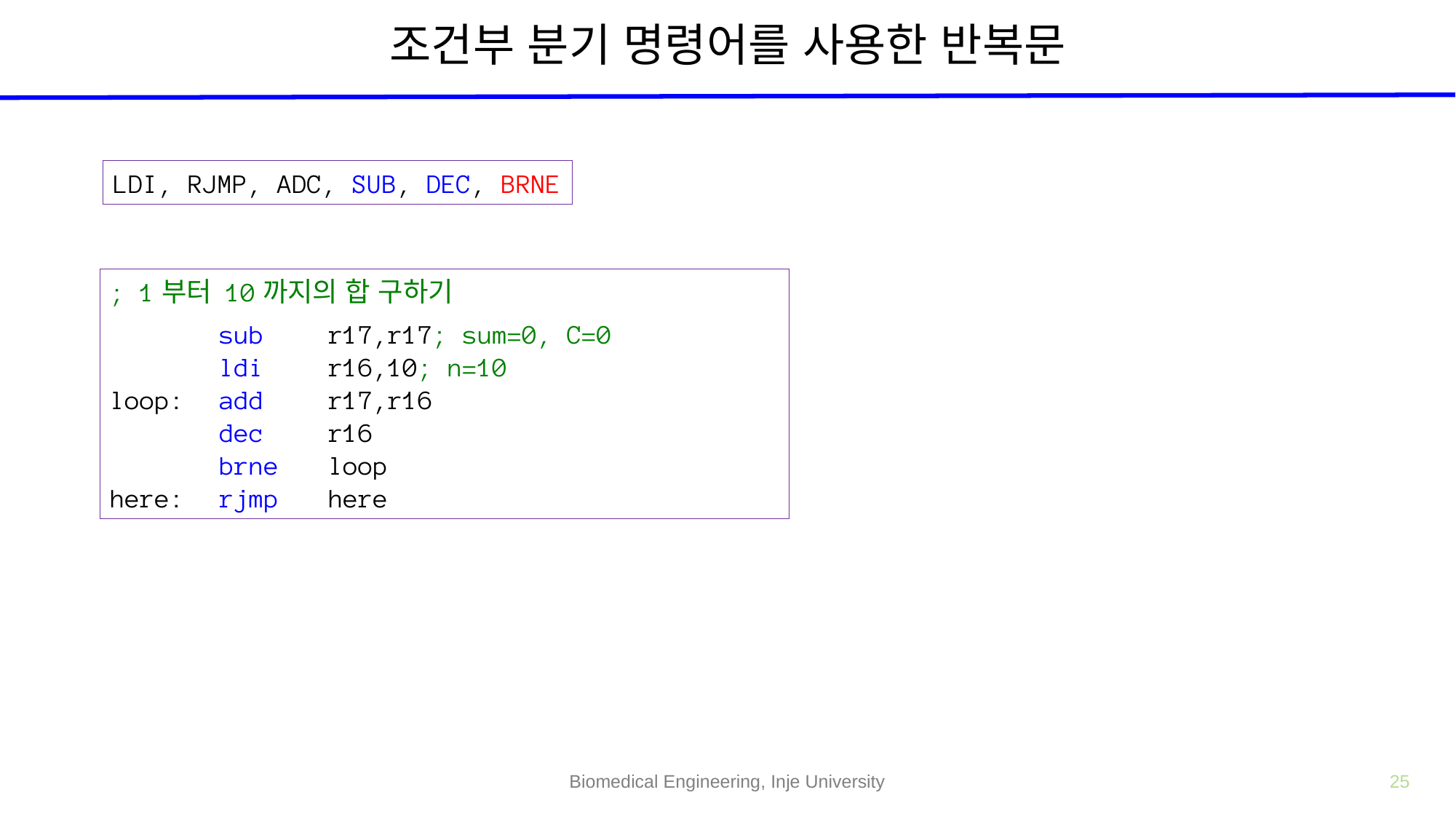

# 조건부 분기 명령어를 사용한 반복문
LDI, RJMP, ADC, SUB, DEC, BRNE
; 1부터 10까지의 합 구하기
	sub	r17,r17; sum=0, C=0
	ldi	r16,10; n=10
loop:	add	r17,r16
	dec	r16
	brne	loop
here:	rjmp	here
Biomedical Engineering, Inje University
25